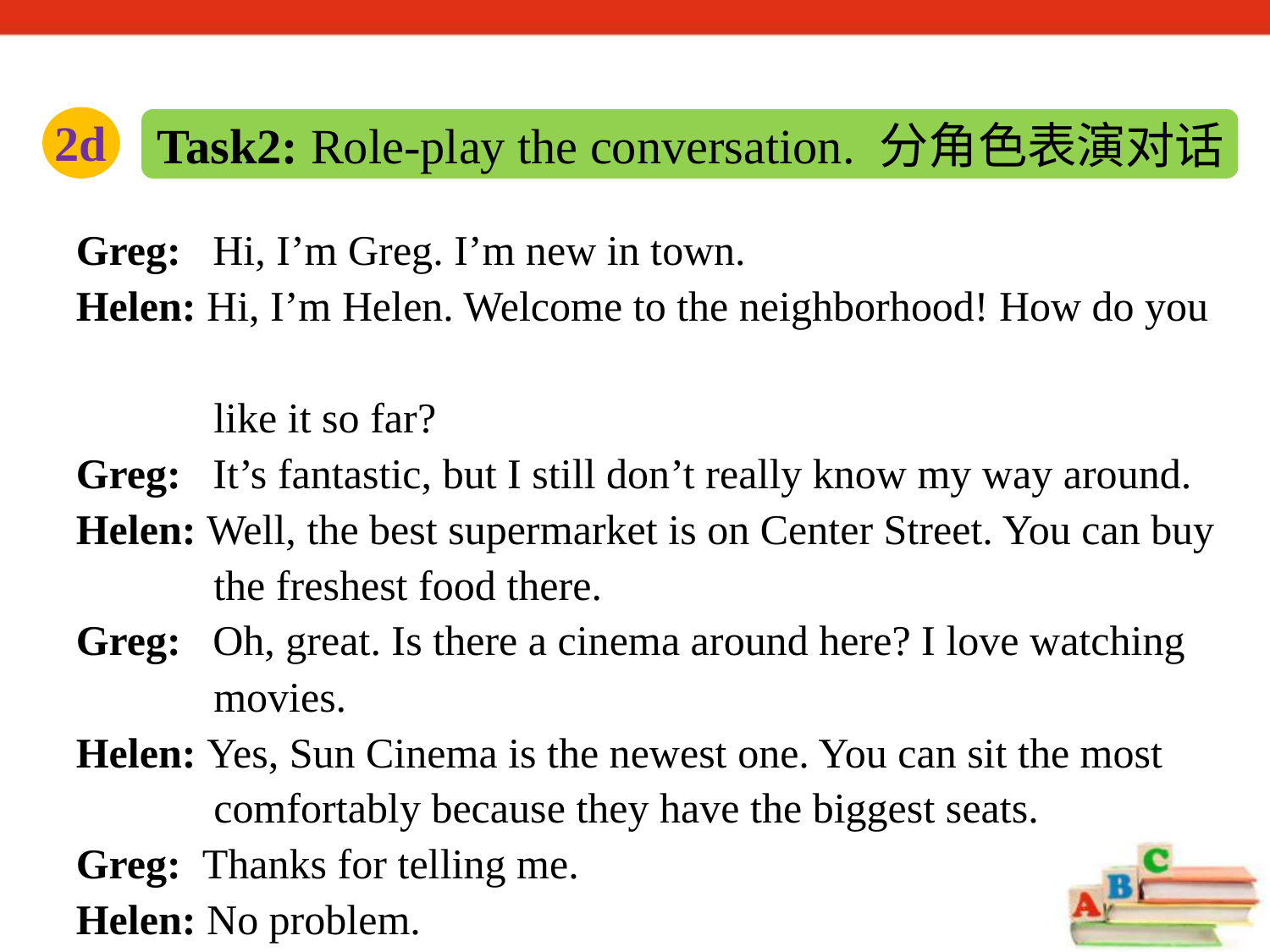

2d

Task2: Role-play the conversation. 分角色表演对话
Greg:   Hi, I’m Greg. I’m new in town.
Helen: Hi, I’m Helen. Welcome to the neighborhood! How do you
             like it so far?
Greg:   It’s fantastic, but I still don’t really know my way around.
Helen: Well, the best supermarket is on Center Street. You can buy
             the freshest food there.
Greg:   Oh, great. Is there a cinema around here? I love watching
             movies.
Helen: Yes, Sun Cinema is the newest one. You can sit the most
             comfortably because they have the biggest seats.
Greg:  Thanks for telling me.
Helen: No problem.